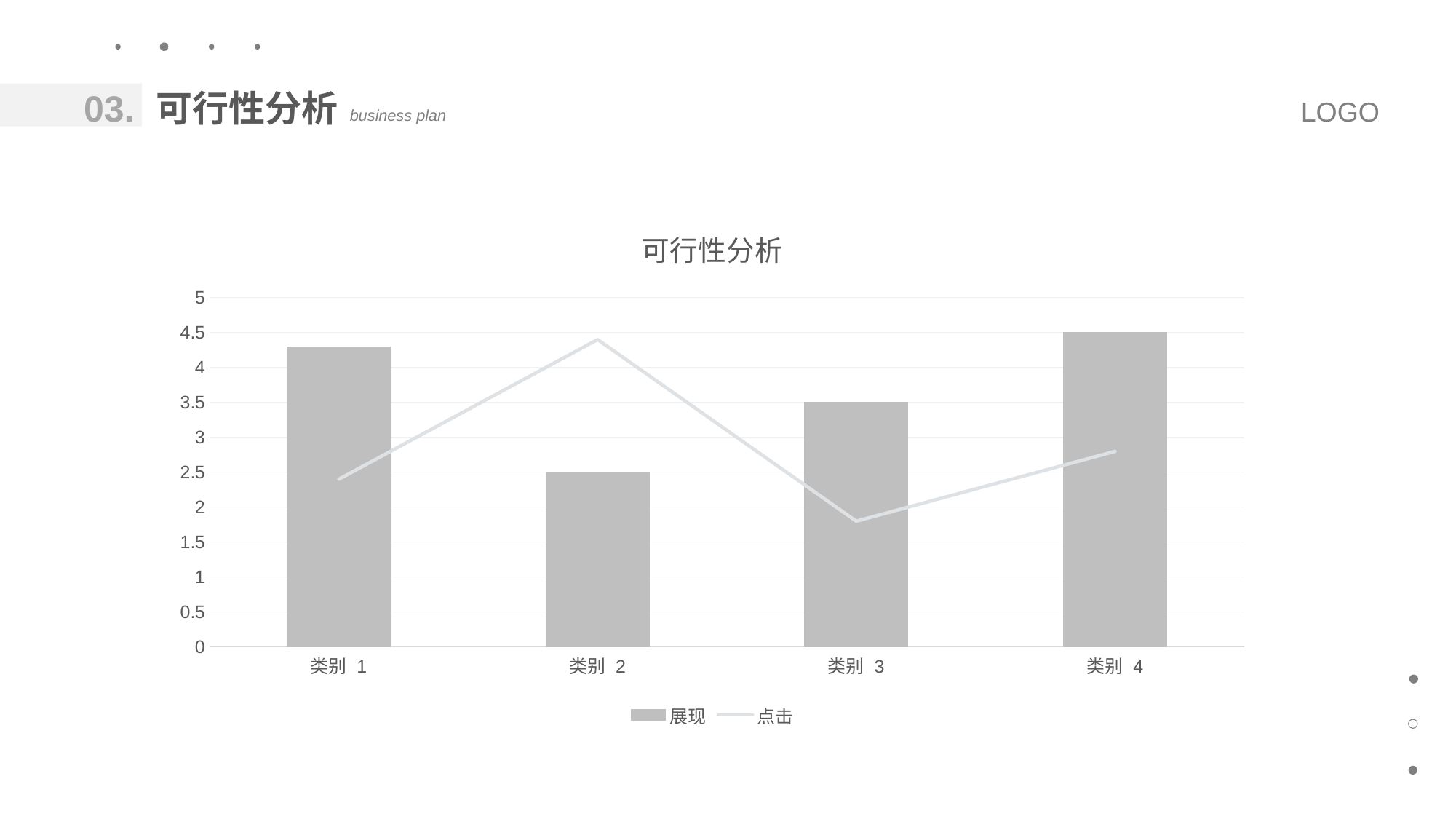

03.
可行性分析

LOGO

business plan

### Chart: 可行性分析

| Category | 展现 | 点击 |
|---|---|---|
| 类别 1 | 4.3 | 2.4 |
| 类别 2 | 2.5 | 4.4 |
| 类别 3 | 3.5 | 1.8 |
| 类别 4 | 4.5 | 2.8 |